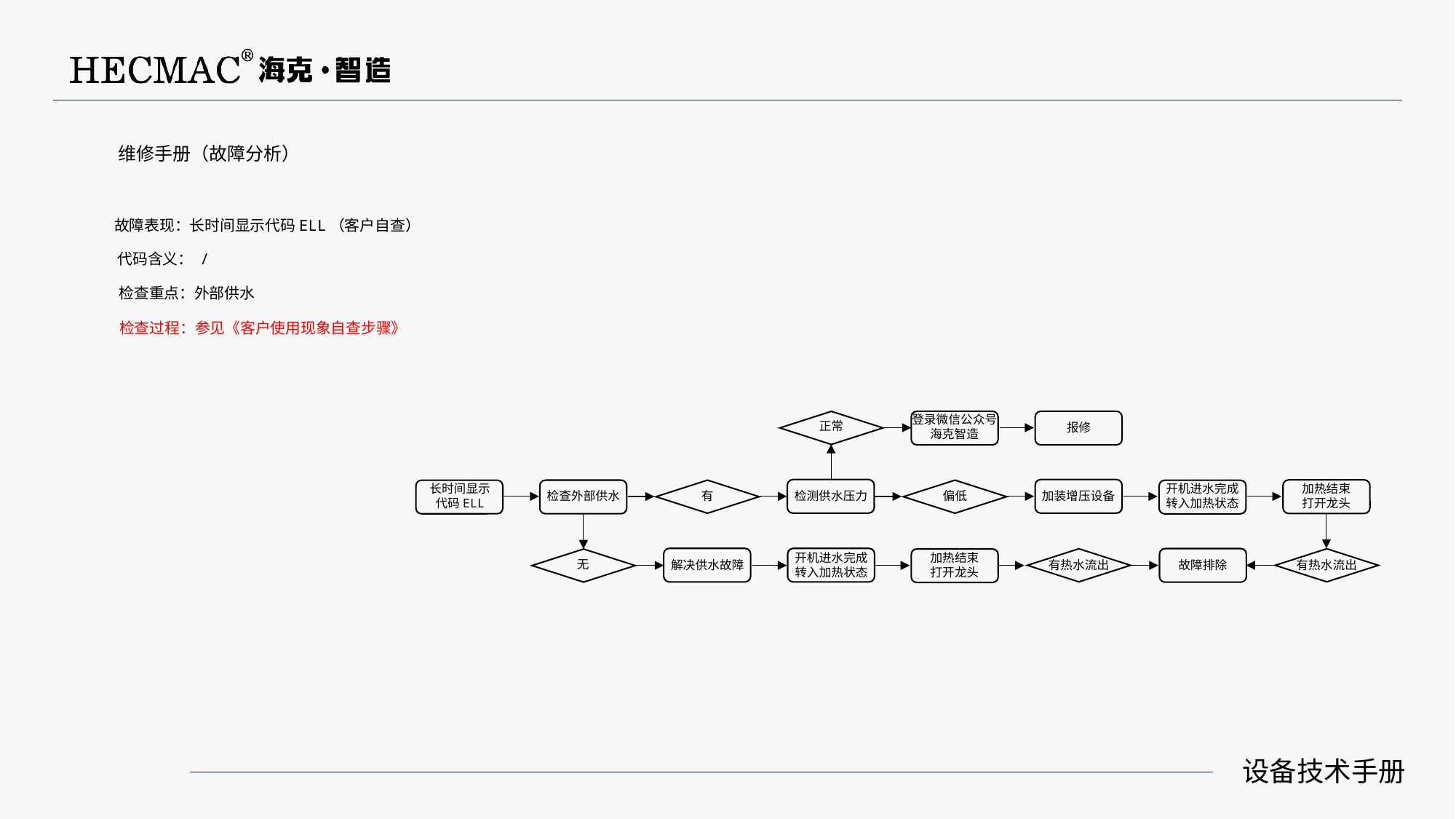

维修手册（故障分析）
故障表现：长时间显示代码ELL（客户自查）
代码含义： /
检查重点：外部供水
检查过程：参见《客户使用现象自查步骤》
登录微信公众号
海克智造

正常
报修
加热结束
打开龙头
长时间显示
代码ELL
开机进水完成
转入加热状态

检测供水压力
加装增压设备
检查外部供水
有
偏低
开机进水完成
转入加热状态
加热结束
打开龙头

无
有热水流出
有热水流出
解决供水故障
故障排除